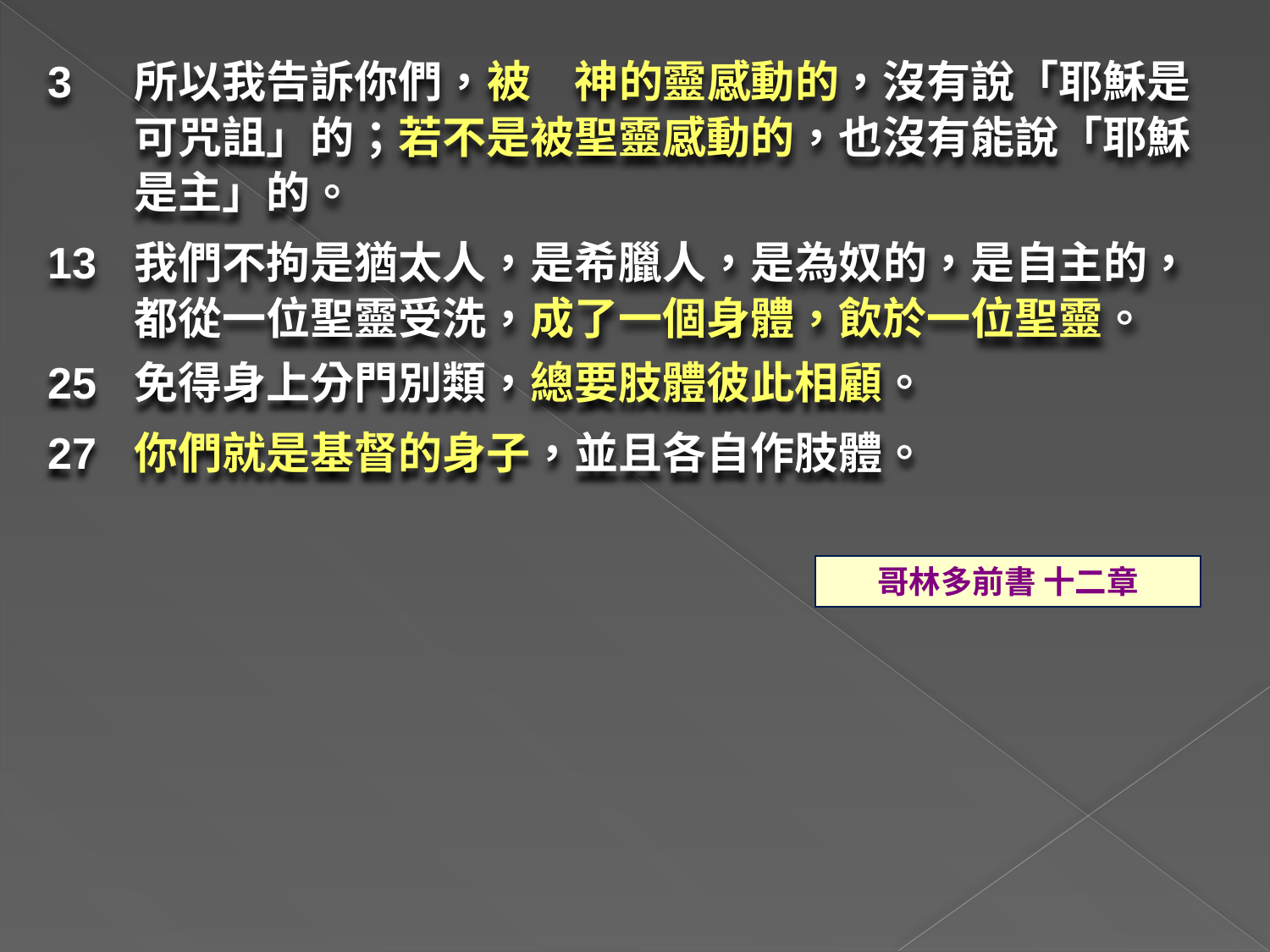

3	所以我告訴你們，被　神的靈感動的，沒有說「耶穌是可咒詛」的；若不是被聖靈感動的，也沒有能說「耶穌是主」的。
13	我們不拘是猶太人，是希臘人，是為奴的，是自主的，都從一位聖靈受洗，成了一個身體，飲於一位聖靈。
25	免得身上分門別類，總要肢體彼此相顧。
27	你們就是基督的身子，並且各自作肢體。
哥林多前書 十二章